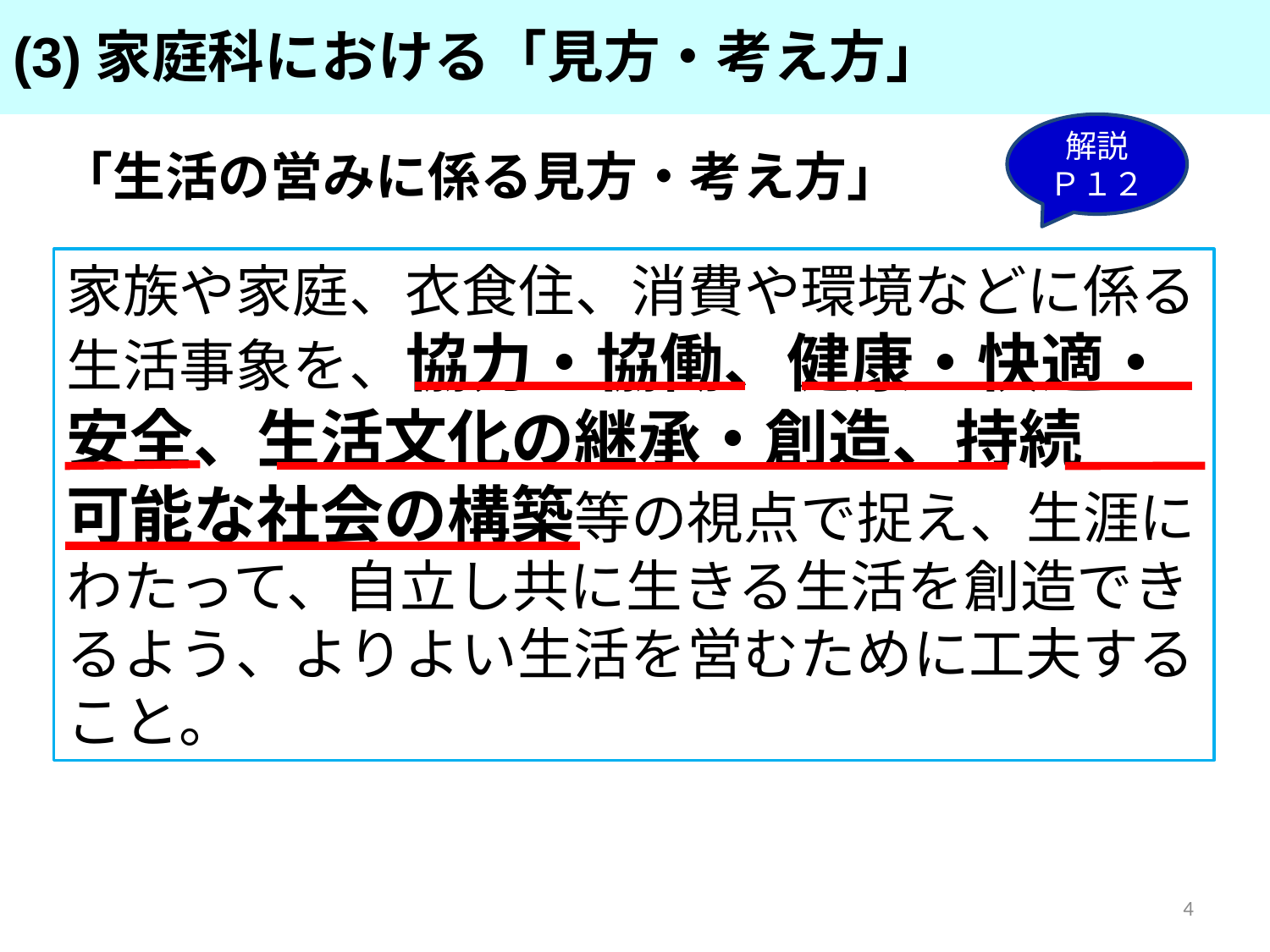

(3)家庭科における「見方・考え方」
解説
Ｐ１２
　「生活の営みに係る見方・考え方」
家族や家庭、衣食住、消費や環境などに係る生活事象を、協力・協働、健康・快適・安全、生活文化の継承・創造、持続
可能な社会の構築等の視点で捉え、生涯にわたって、自立し共に生きる生活を創造できるよう、よりよい生活を営むために工夫すること。
4